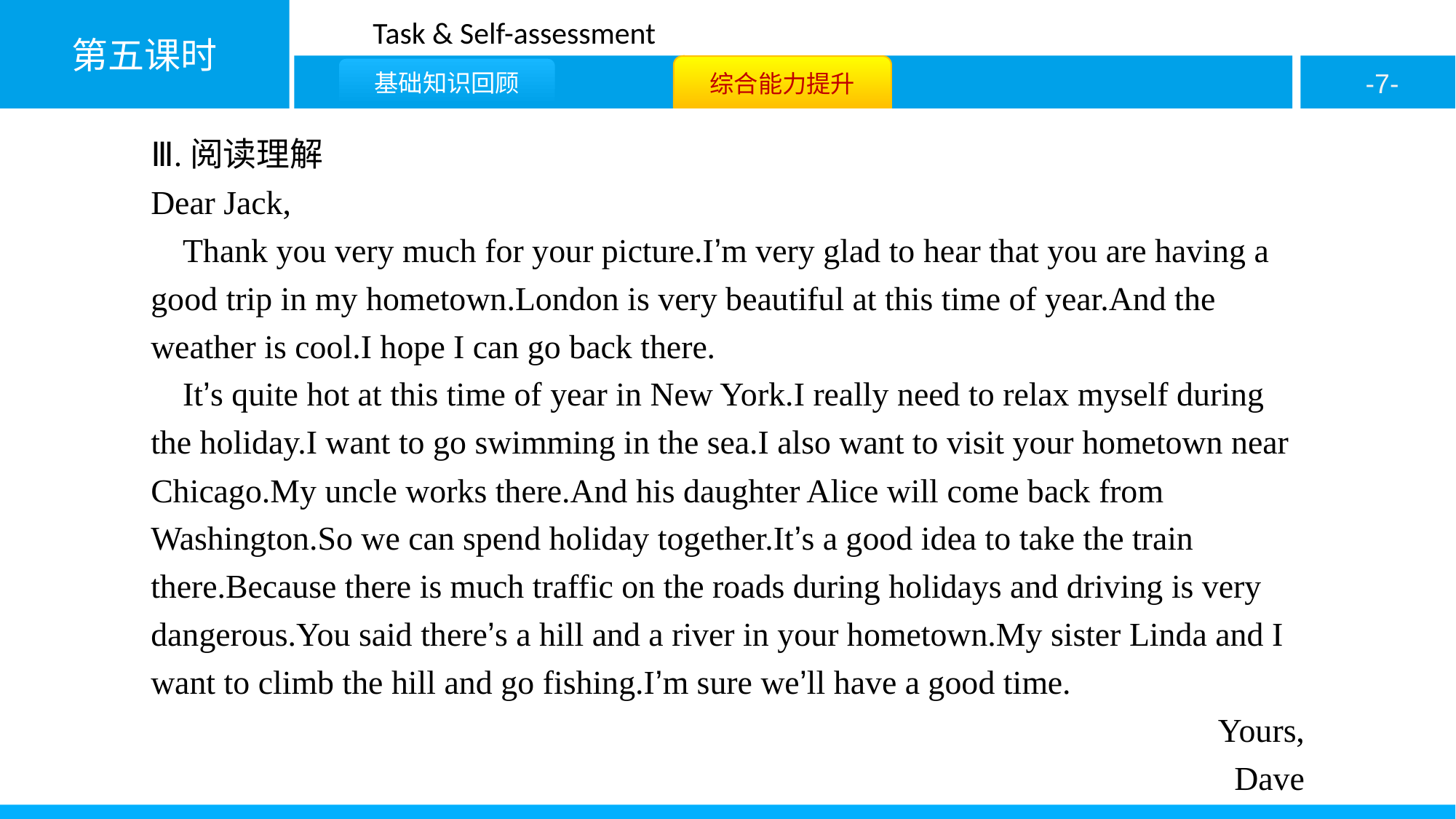

Ⅲ.阅读理解
Dear Jack,
Thank you very much for your picture.I’m very glad to hear that you are having a good trip in my hometown.London is very beautiful at this time of year.And the weather is cool.I hope I can go back there.
It’s quite hot at this time of year in New York.I really need to relax myself during the holiday.I want to go swimming in the sea.I also want to visit your hometown near Chicago.My uncle works there.And his daughter Alice will come back from Washington.So we can spend holiday together.It’s a good idea to take the train there.Because there is much traffic on the roads during holidays and driving is very dangerous.You said there’s a hill and a river in your hometown.My sister Linda and I want to climb the hill and go fishing.I’m sure we’ll have a good time.
Yours,
Dave